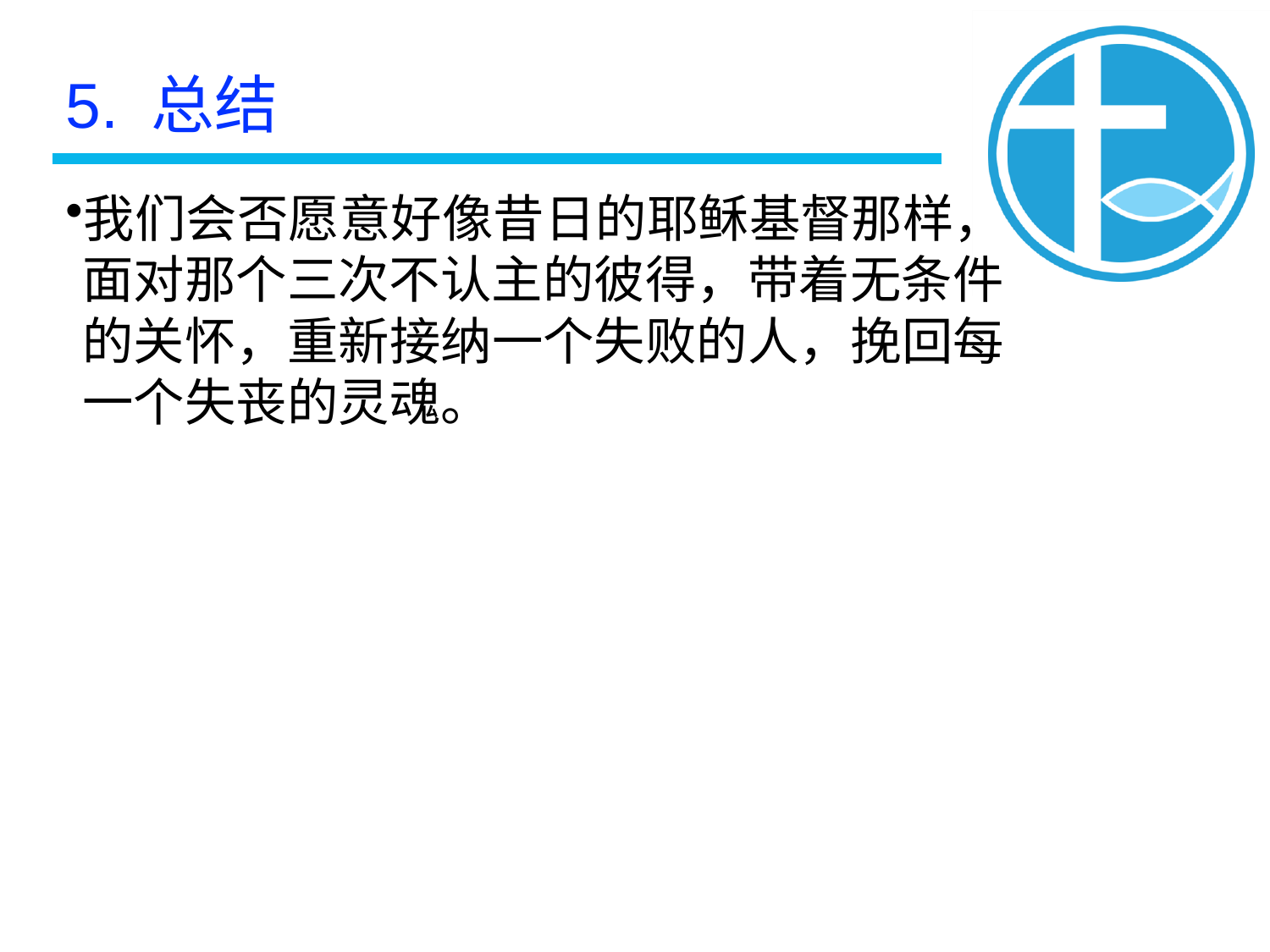

5. 总结
我们会否愿意好像昔日的耶稣基督那样，面对那个三次不认主的彼得，带着无条件的关怀，重新接纳一个失败的人，挽回每一个失丧的灵魂。